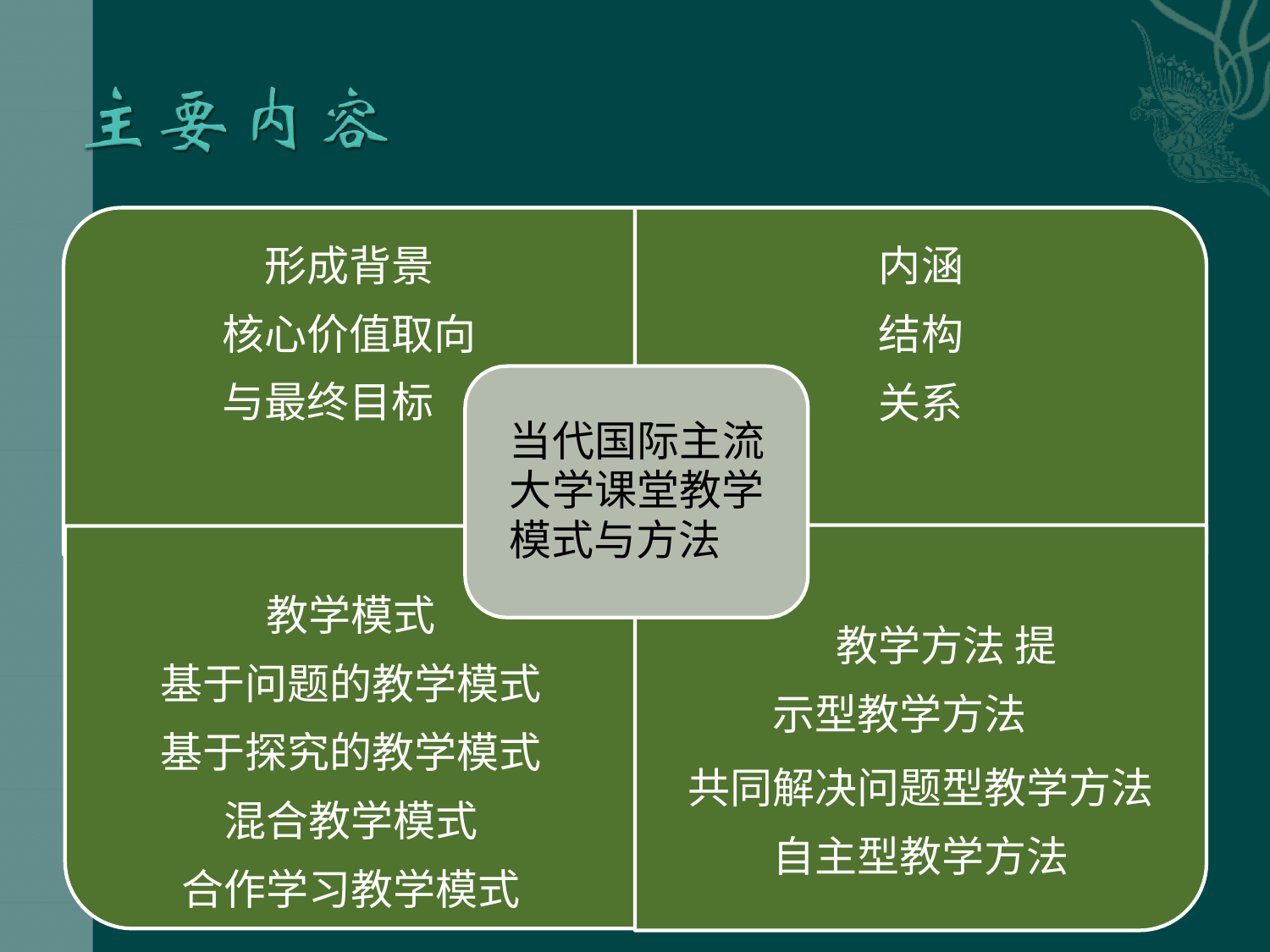

形成背景 核心价值取向 与最终目标
# 内涵 结构 关系

当代国际主流 大学课堂教学 模式与方法

教学模式
基于问题的教学模式 基于探究的教学模式
混合教学模式 合作学习教学模式
教学方法 提示型教学方法
共同解决问题型教学方法 自主型教学方法